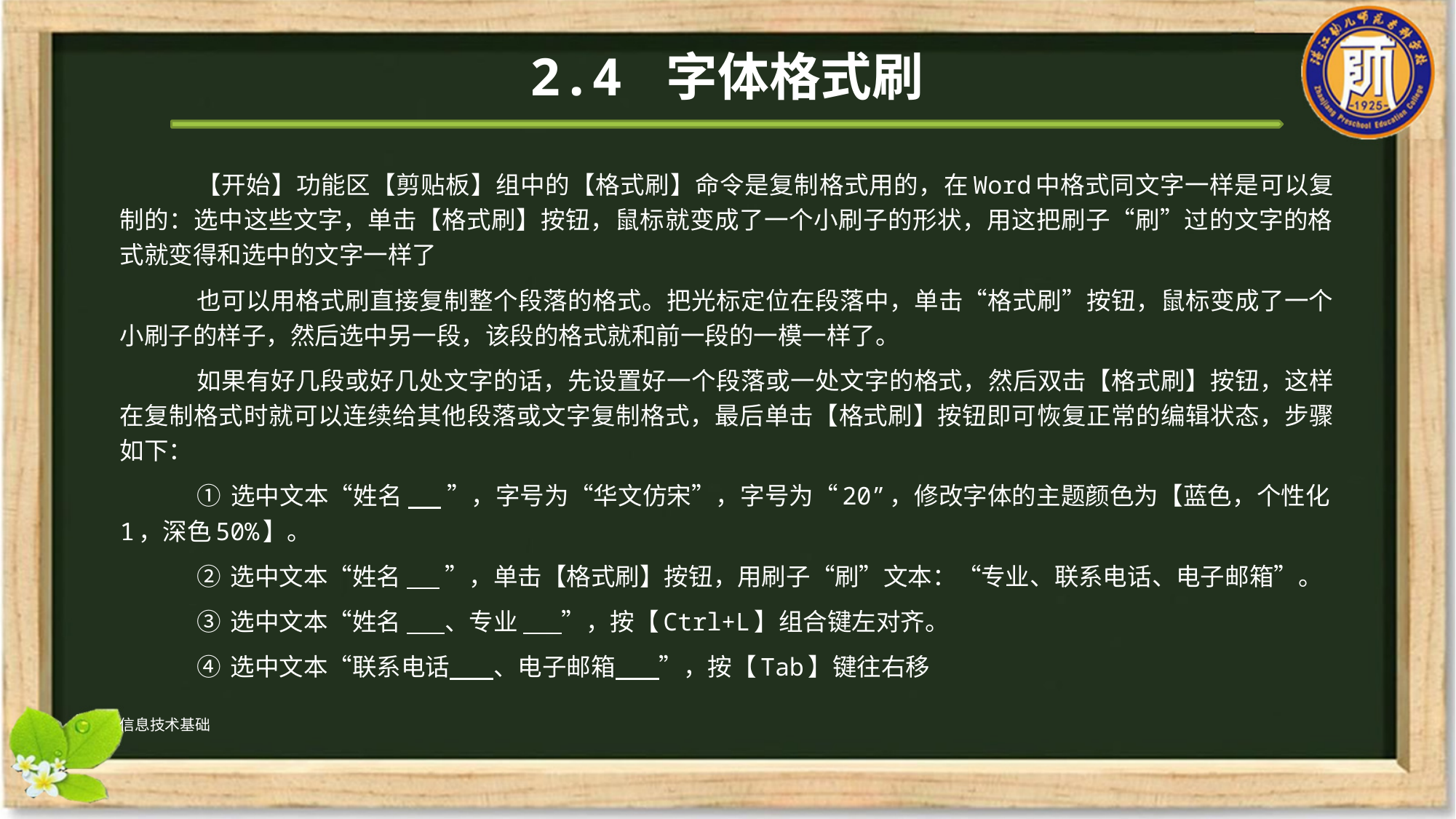

# 2.4 字体格式刷
【开始】功能区【剪贴板】组中的【格式刷】命令是复制格式用的，在Word中格式同文字一样是可以复制的：选中这些文字，单击【格式刷】按钮，鼠标就变成了一个小刷子的形状，用这把刷子“刷”过的文字的格式就变得和选中的文字一样了
也可以用格式刷直接复制整个段落的格式。把光标定位在段落中，单击“格式刷”按钮，鼠标变成了一个小刷子的样子，然后选中另一段，该段的格式就和前一段的一模一样了。
如果有好几段或好几处文字的话，先设置好一个段落或一处文字的格式，然后双击【格式刷】按钮，这样在复制格式时就可以连续给其他段落或文字复制格式，最后单击【格式刷】按钮即可恢复正常的编辑状态，步骤如下：
① 选中文本“姓名        ”，字号为“华文仿宋”，字号为“20”，修改字体的主题颜色为【蓝色，个性化1，深色50%】。
② 选中文本“姓名        ”，单击【格式刷】按钮，用刷子“刷”文本：“专业、联系电话、电子邮箱”。
③ 选中文本“姓名        、专业        ”，按【Ctrl+L】组合键左对齐。
④ 选中文本“联系电话        、电子邮箱        ”，按【Tab】键往右移
信息技术基础